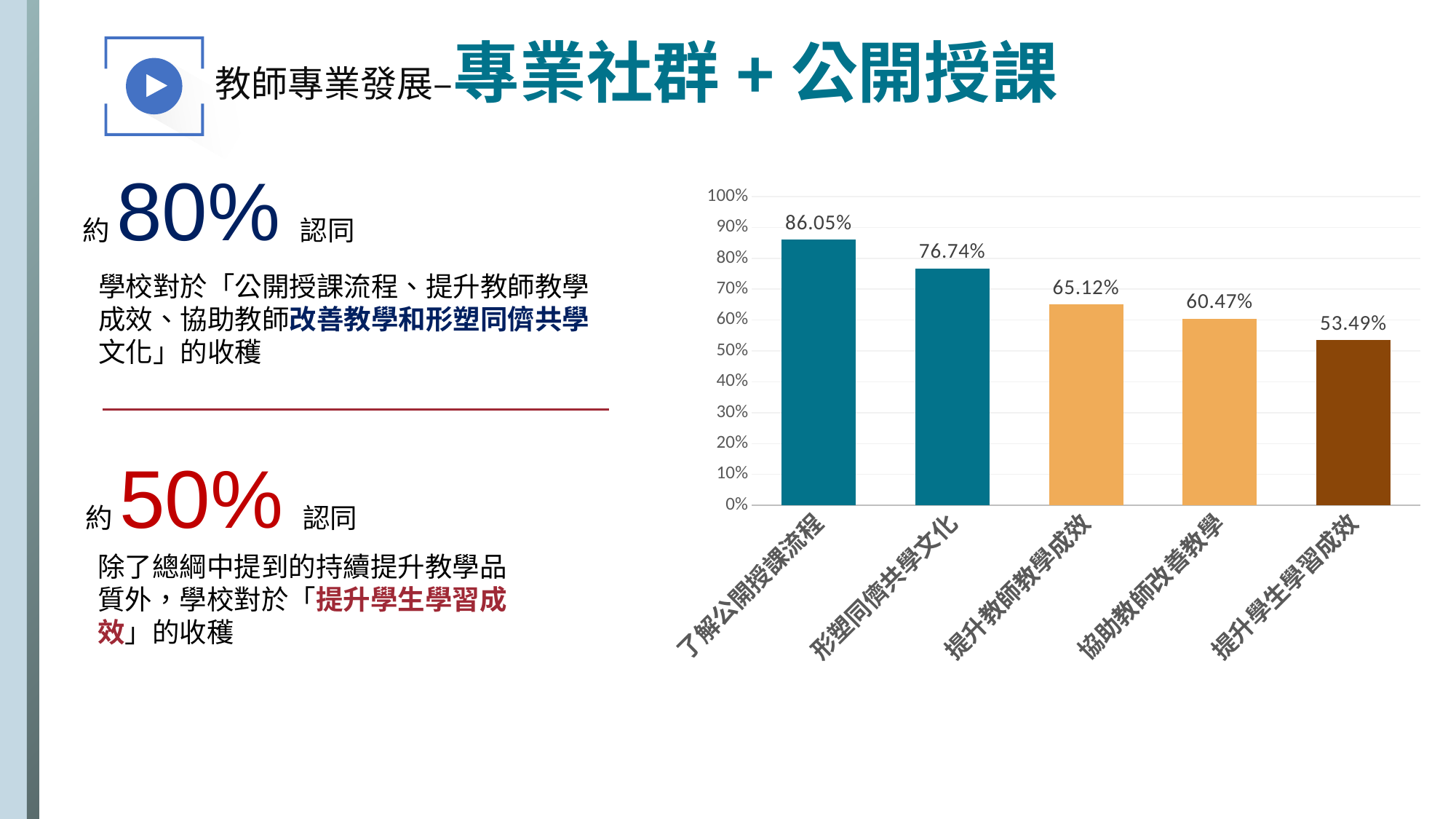

教師專業發展–專業社群+公開授課

約80%認同

### Chart

| Category | 百分比 |
|---|---|
| 了解公開授課流程 | 0.8605 |
| 形塑同儕共學文化 | 0.7674 |
| 提升教師教學成效 | 0.6512 |
| 協助教師改善教學 | 0.6047 |
| 提升學生學習成效 | 0.5349 |
學校對於「公開授課流程、提升教師教學成效、協助教師改善教學和形塑同儕共學文化」的收穫
約50%認同
除了總綱中提到的持續提升教學品質外，學校對於「提升學生學習成效」的收穫